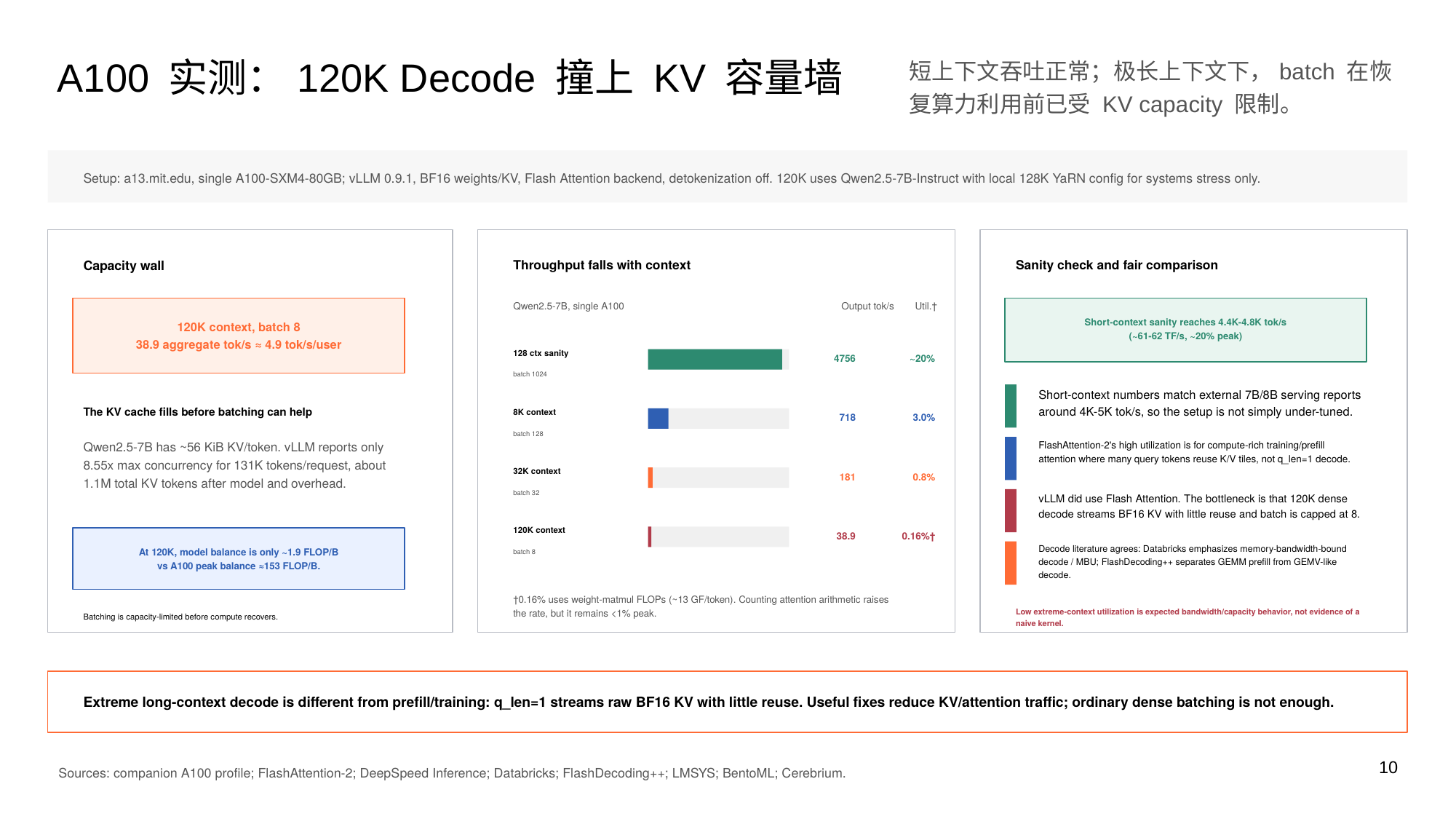

A100 实测：120K Decode 撞上 KV 容量墙
短上下文吞吐正常；极长上下文下，batch 在恢复算力利用前已受 KV capacity 限制。

Setup: a13.mit.edu, single A100-SXM4-80GB; vLLM 0.9.1, BF16 weights/KV, Flash Attention backend, detokenization off. 120K uses Qwen2.5-7B-Instruct with local 128K YaRN config for systems stress only.

Capacity wall
Throughput falls with context
Sanity check and fair comparison
Qwen2.5-7B, single A100
Output tok/s
Util.†

Short-context sanity reaches 4.4K-4.8K tok/s
(~61-62 TF/s, ~20% peak)
120K context, batch 8
38.9 aggregate tok/s ≈ 4.9 tok/s/user
128 ctx sanity
4756
~20%

batch 1024
Short-context numbers match external 7B/8B serving reports around 4K-5K tok/s, so the setup is not simply under-tuned.

The KV cache fills before batching can help
8K context
718
3.0%

batch 128
Qwen2.5-7B has ~56 KiB KV/token. vLLM reports only 8.55x max concurrency for 131K tokens/request, about 1.1M total KV tokens after model and overhead.
FlashAttention-2's high utilization is for compute-rich training/prefill attention where many query tokens reuse K/V tiles, not q_len=1 decode.

32K context
181
0.8%

batch 32
vLLM did use Flash Attention. The bottleneck is that 120K dense decode streams BF16 KV with little reuse and batch is capped at 8.

120K context
38.9
0.16%†

Decode literature agrees: Databricks emphasizes memory-bandwidth-bound decode / MBU; FlashDecoding++ separates GEMM prefill from GEMV-like decode.
At 120K, model balance is only ~1.9 FLOP/B
vs A100 peak balance ≈153 FLOP/B.
batch 8

†0.16% uses weight-matmul FLOPs (~13 GF/token). Counting attention arithmetic raises the rate, but it remains <1% peak.
Low extreme-context utilization is expected bandwidth/capacity behavior, not evidence of a naive kernel.
Batching is capacity-limited before compute recovers.

Extreme long-context decode is different from prefill/training: q_len=1 streams raw BF16 KV with little reuse. Useful fixes reduce KV/attention traffic; ordinary dense batching is not enough.
10
Sources: companion A100 profile; FlashAttention-2; DeepSpeed Inference; Databricks; FlashDecoding++; LMSYS; BentoML; Cerebrium.